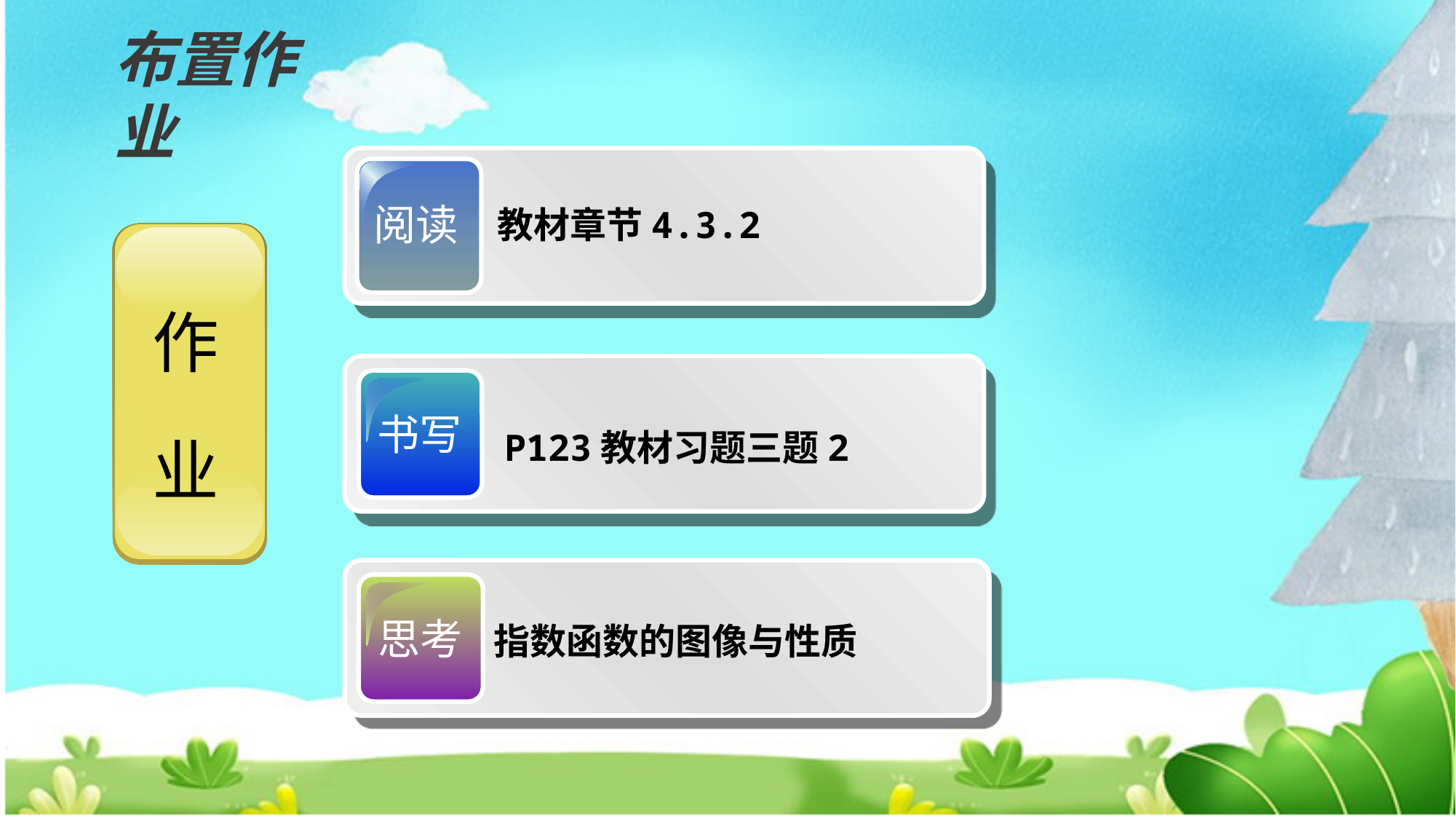

布置作业

阅读
教材章节4.3.2

书写
P123教材习题三题2

思考
指数函数的图像与性质

作
业